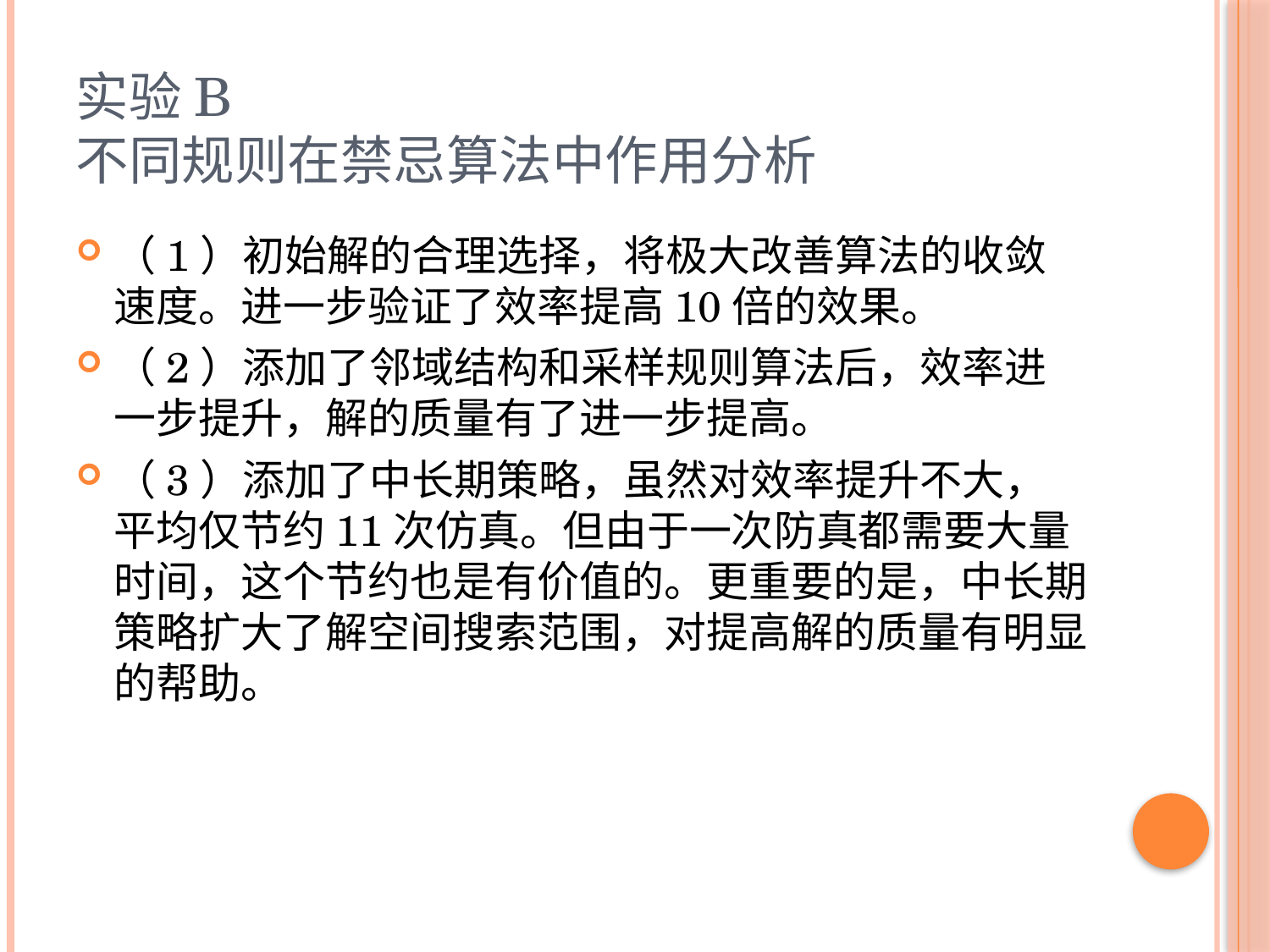

# 实验B 不同规则在禁忌算法中作用分析
（1）初始解的合理选择，将极大改善算法的收敛速度。进一步验证了效率提高10倍的效果。
（2）添加了邻域结构和采样规则算法后，效率进一步提升，解的质量有了进一步提高。
（3）添加了中长期策略，虽然对效率提升不大，平均仅节约11次仿真。但由于一次防真都需要大量时间，这个节约也是有价值的。更重要的是，中长期策略扩大了解空间搜索范围，对提高解的质量有明显的帮助。